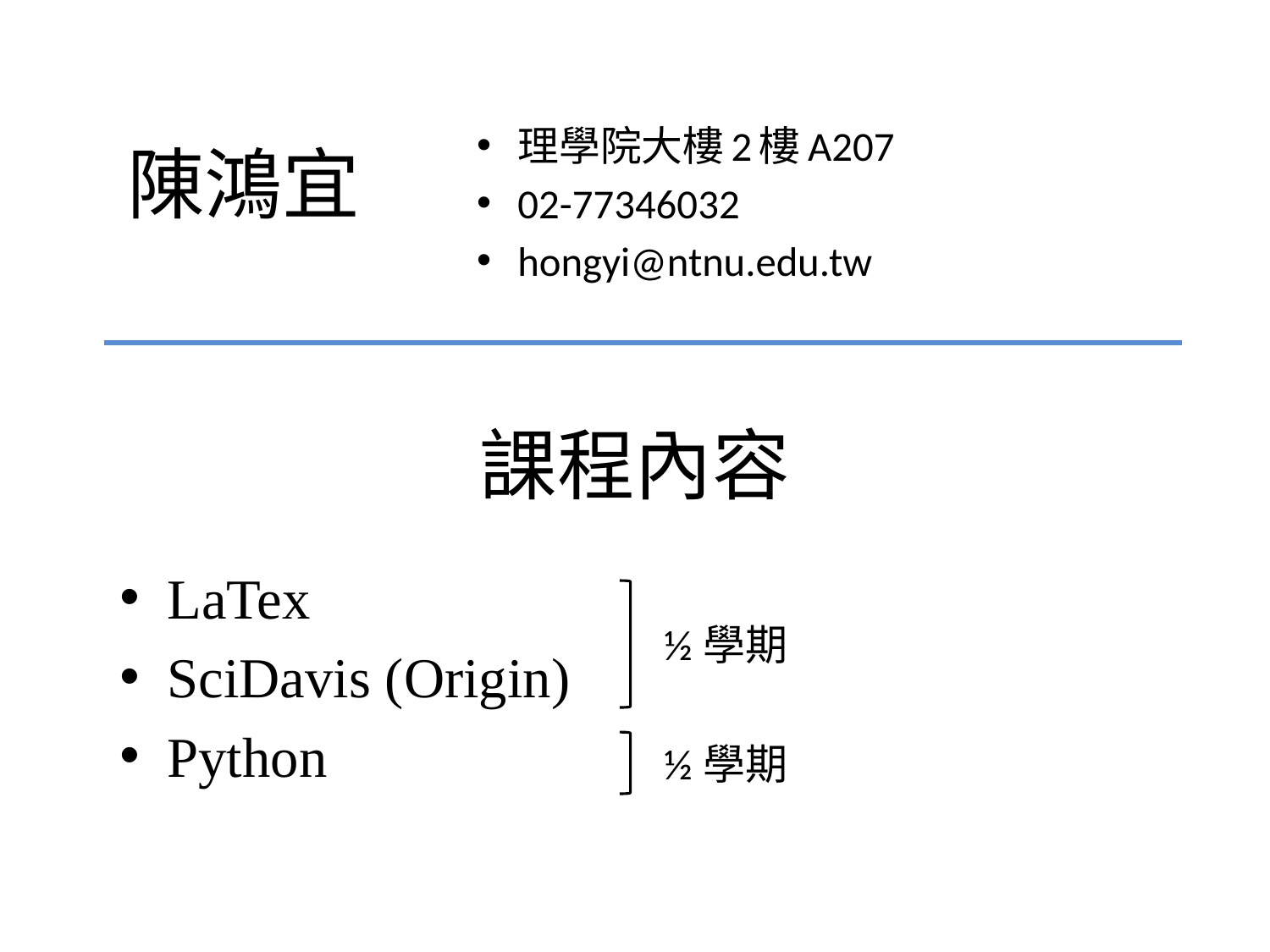

陳鴻宜
理學院大樓2樓A207
02-77346032
hongyi@ntnu.edu.tw
# 課程內容
LaTex
SciDavis (Origin)
Python

½學期
½學期